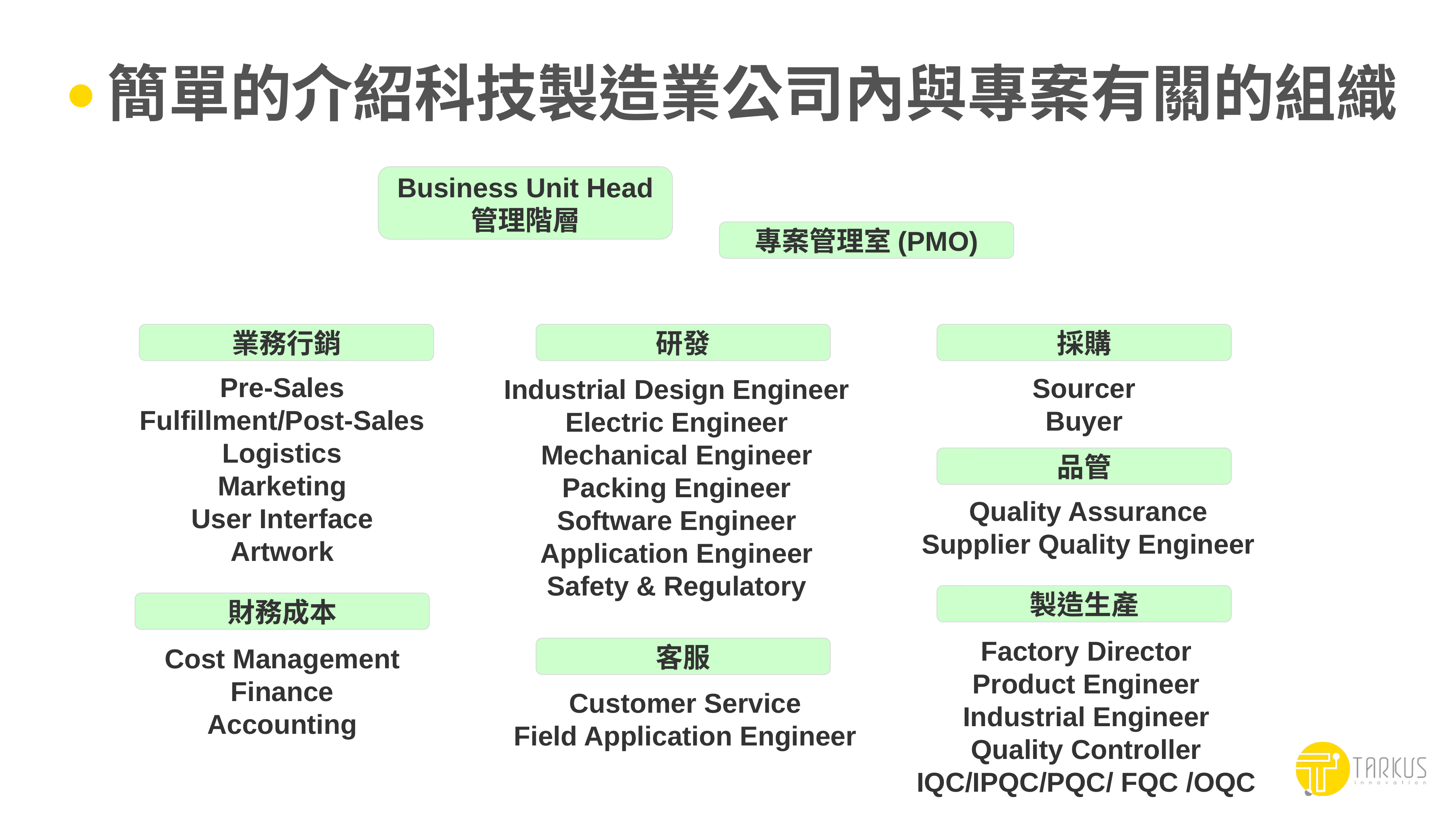

# 簡單的介紹科技製造業公司內與專案有關的組織
Business Unit Head
管理階層
專案管理室(PMO)
業務行銷
研發
採購
Pre-Sales
Fulfillment/Post-Sales
Logistics
Marketing
User Interface
Artwork
Industrial Design Engineer
Electric Engineer
Mechanical Engineer
Packing Engineer
Software Engineer
Application Engineer
Safety & Regulatory
Sourcer
Buyer
品管
Quality Assurance
Supplier Quality Engineer
製造生產
財務成本
Factory Director
Product Engineer
Industrial Engineer
Quality Controller
IQC/IPQC/PQC/ FQC /OQC
Cost Management
Finance
Accounting
客服
Customer Service
Field Application Engineer